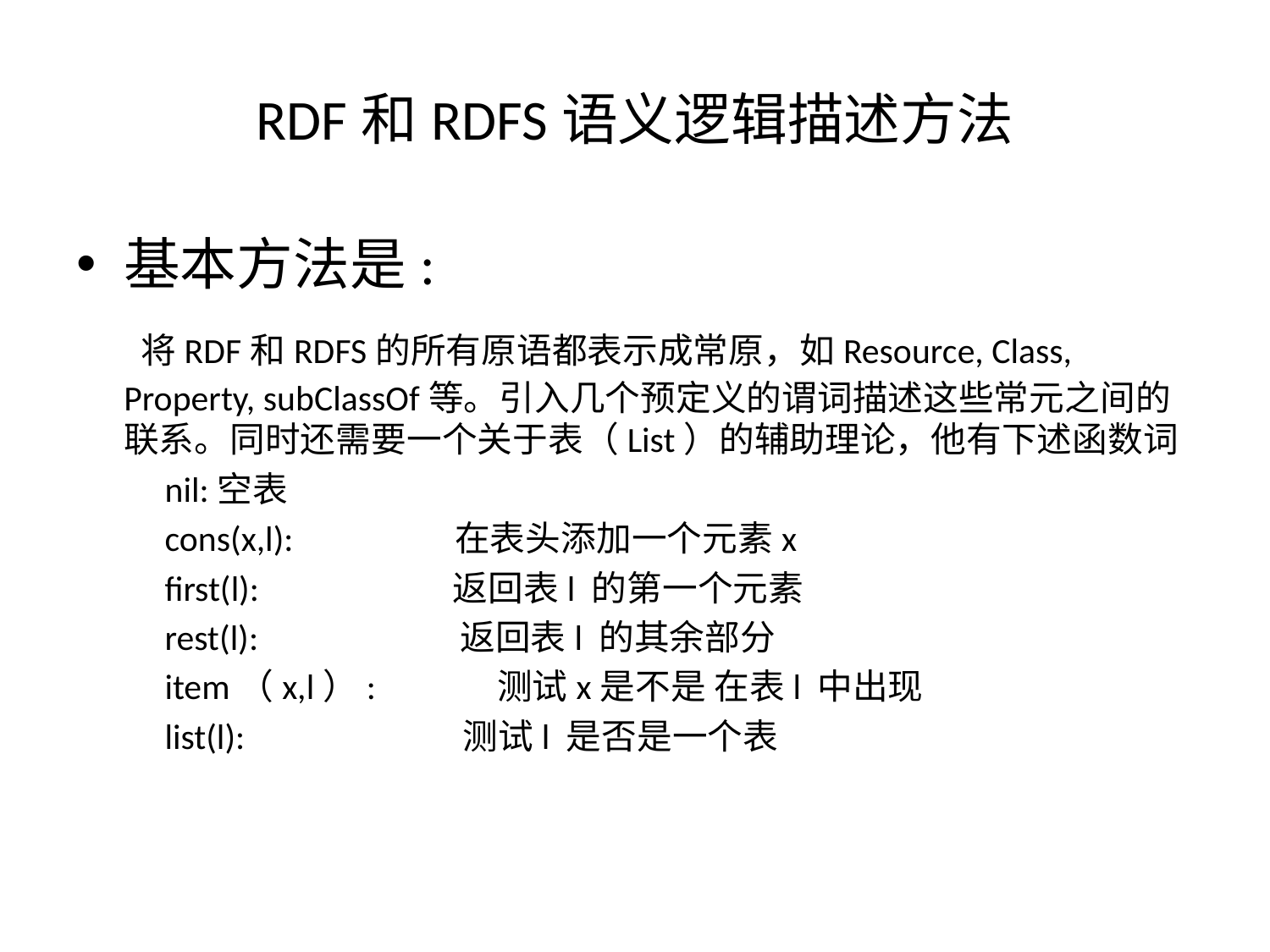

# RDF和RDFS语义逻辑描述方法
基本方法是:
    将RDF和RDFS的所有原语都表示成常原，如Resource, Class, Property, subClassOf等。引入几个预定义的谓词描述这些常元之间的联系。同时还需要一个关于表（List）的辅助理论，他有下述函数词
           nil:空表
           cons(x,l):                   在表头添加一个元素x
           first(l):                       返回表l 的第一个元素
           rest(l):                        返回表l 的其余部分
           item（x,l）:              测试x是不是 在表l 中出现
           list(l):                          测试l 是否是一个表